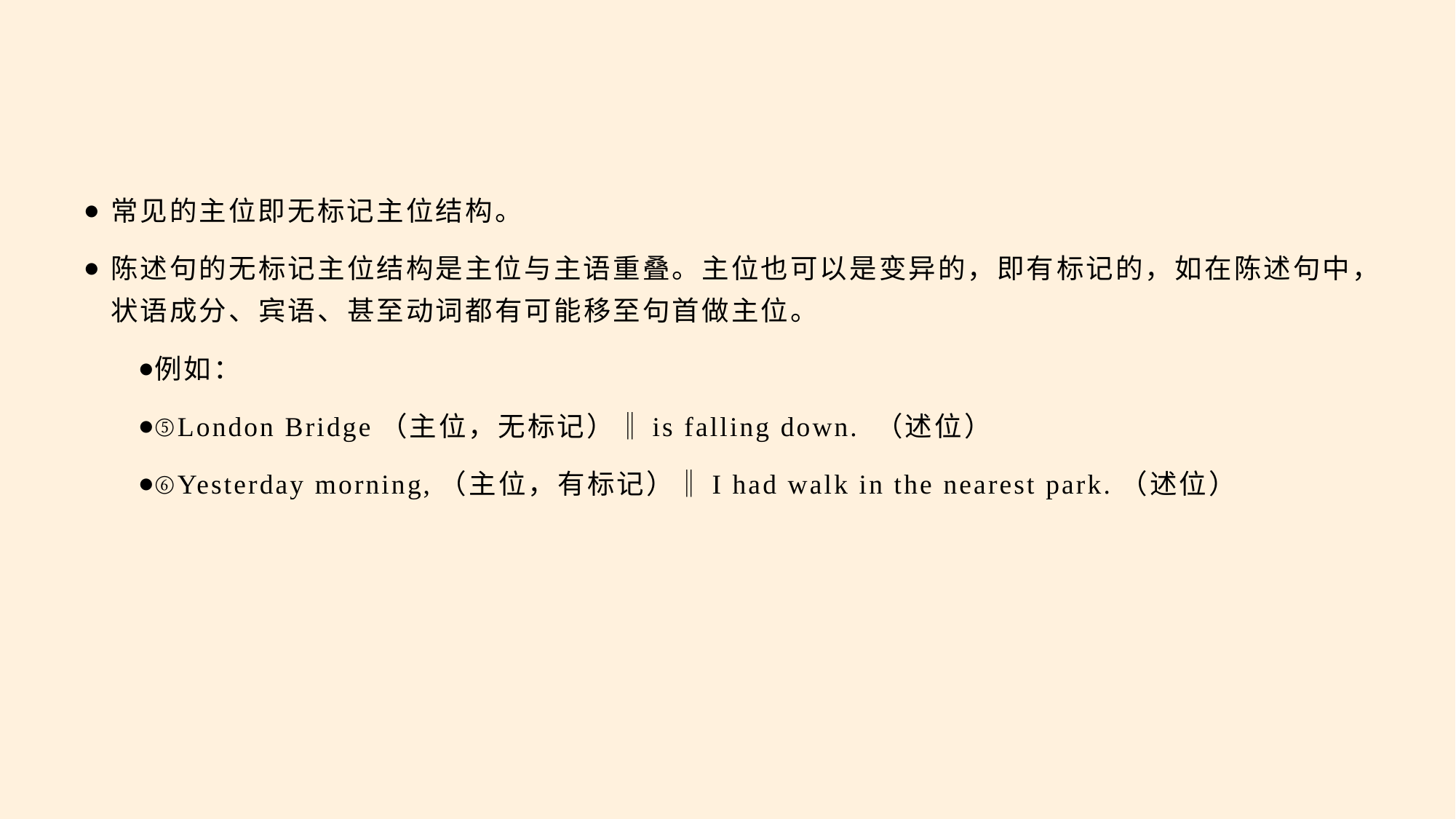

#
常见的主位即无标记主位结构。
陈述句的无标记主位结构是主位与主语重叠。主位也可以是变异的，即有标记的，如在陈述句中，状语成分、宾语、甚至动词都有可能移至句首做主位。
例如：
⑤London Bridge（主位，无标记）‖is falling down. （述位）
⑥Yesterday morning,（主位，有标记）‖I had walk in the nearest park.（述位）